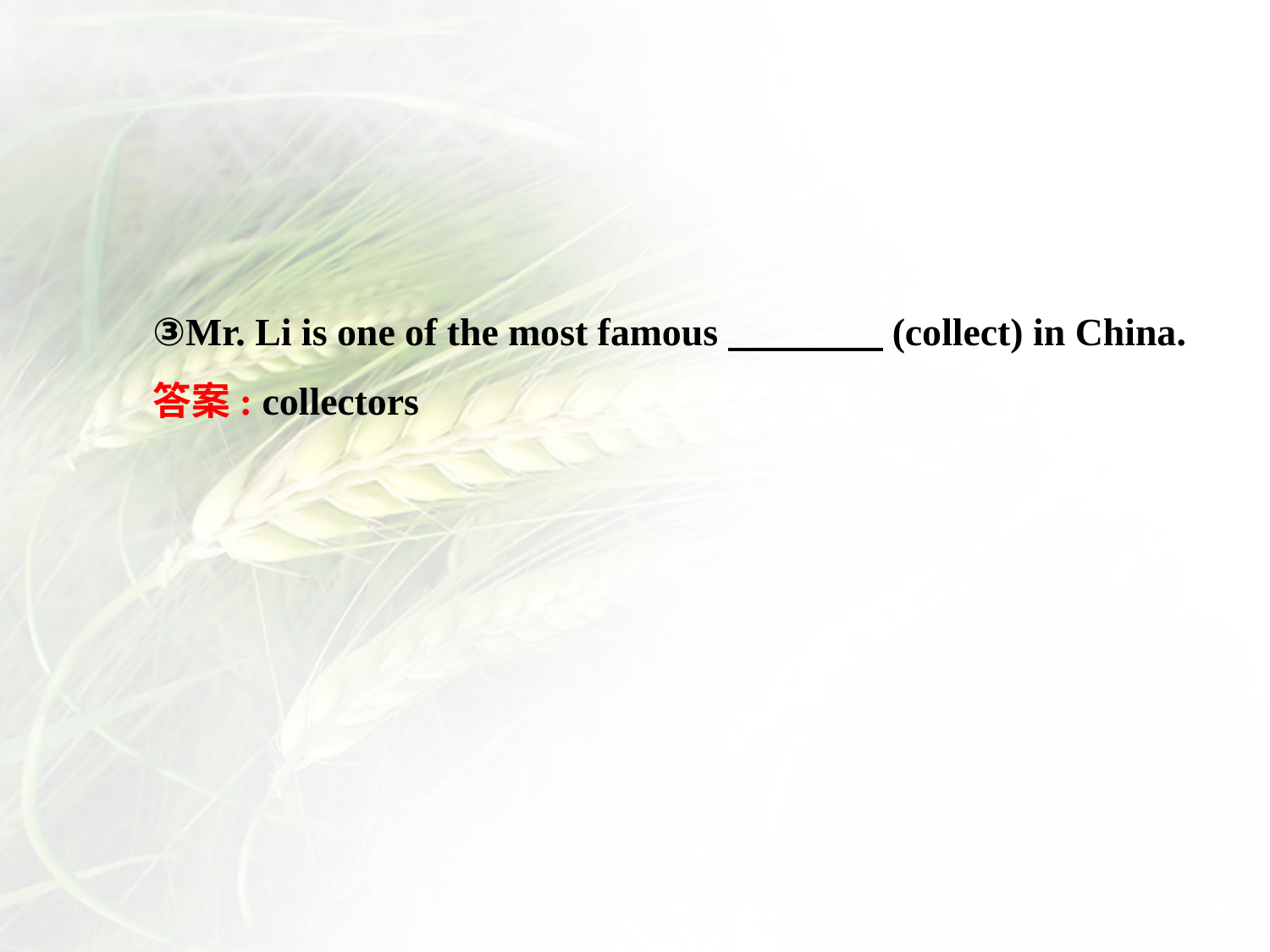

③Mr. Li is one of the most famous　　　　(collect) in China.
答案: collectors